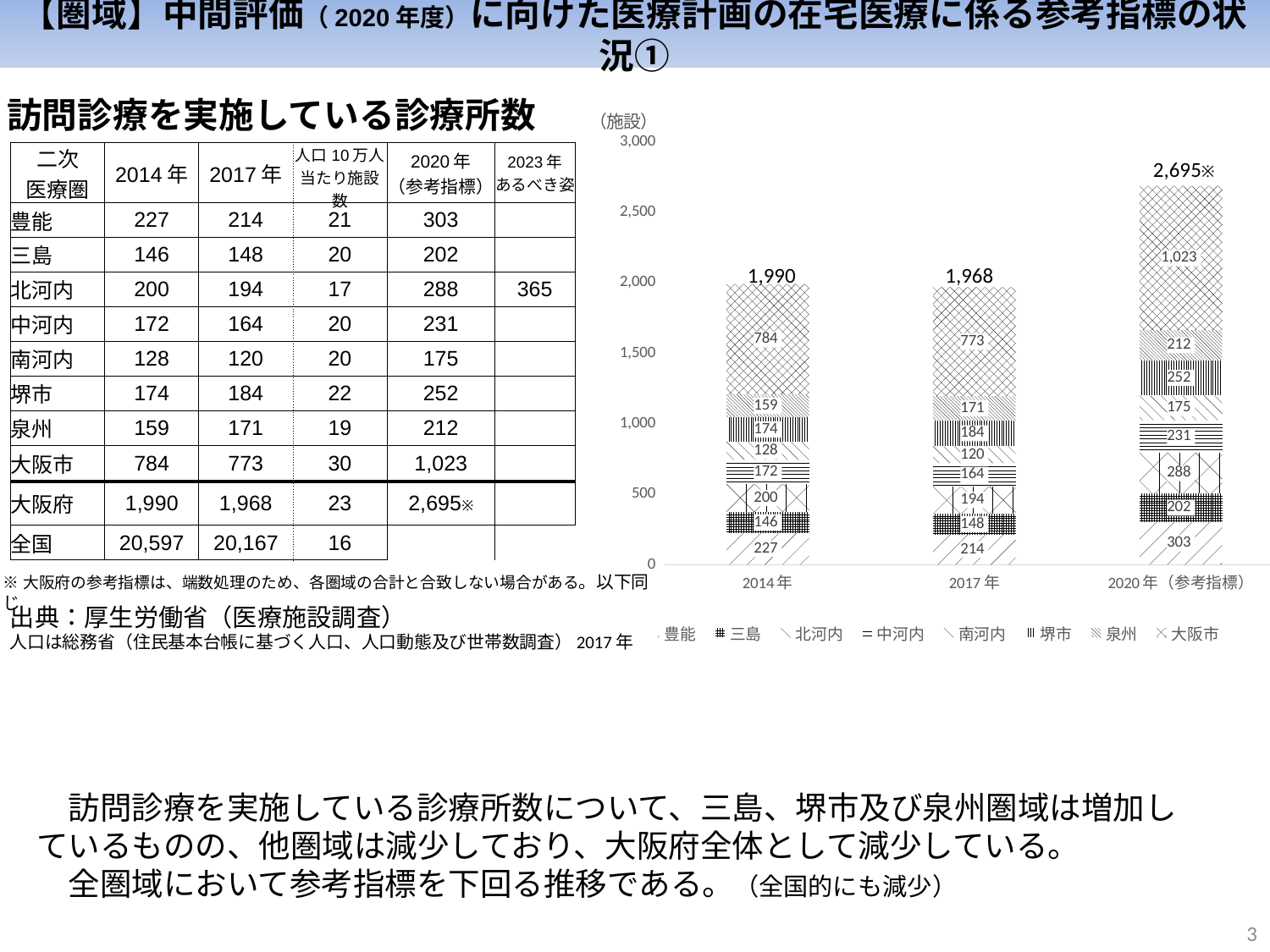

【圏域】中間評価（2020年度）に向けた医療計画の在宅医療に係る参考指標の状況①
訪問診療を実施している診療所数

### Chart

| Category | 豊能 | 三島 | 北河内 | 中河内 | 南河内 | 堺市 | 泉州 | 大阪市 |
|---|---|---|---|---|---|---|---|---|
| 2014年 | 227.0 | 146.0 | 200.0 | 172.0 | 128.0 | 174.0 | 159.0 | 784.0 |
| 2017年 | 214.0 | 148.0 | 194.0 | 164.0 | 120.0 | 184.0 | 171.0 | 773.0 |
| 2020年（参考指標） | 303.0 | 202.0 | 288.0 | 231.0 | 175.0 | 252.0 | 212.0 | 1023.0 |
| 二次 医療圏 | 2014年 | 2017年 | 人口10万人 当たり施設数 | 2020年 （参考指標） | 2023年 あるべき姿 |
| --- | --- | --- | --- | --- | --- |
| 豊能 | 227 | 214 | 21 | 303 |  |
| 三島 | 146 | 148 | 20 | 202 |  |
| 北河内 | 200 | 194 | 17 | 288 | 365 |
| 中河内 | 172 | 164 | 20 | 231 |  |
| 南河内 | 128 | 120 | 20 | 175 |  |
| 堺市 | 174 | 184 | 22 | 252 |  |
| 泉州 | 159 | 171 | 19 | 212 |  |
| 大阪市 | 784 | 773 | 30 | 1,023 |  |
| 大阪府 | 1,990 | 1,968 | 23 | 2,695※ |  |
| 全国 | 20,597 | 20,167 | 16 |  |  |
2,695※
1,990
1,968
※大阪府の参考指標は、端数処理のため、各圏域の合計と合致しない場合がある。以下同じ
出典：厚生労働省（医療施設調査）
人口は総務省（住民基本台帳に基づく人口、人口動態及び世帯数調査）2017年
　訪問診療を実施している診療所数について、三島、堺市及び泉州圏域は増加しているものの、他圏域は減少しており、大阪府全体として減少している。
　全圏域において参考指標を下回る推移である。（全国的にも減少）
3